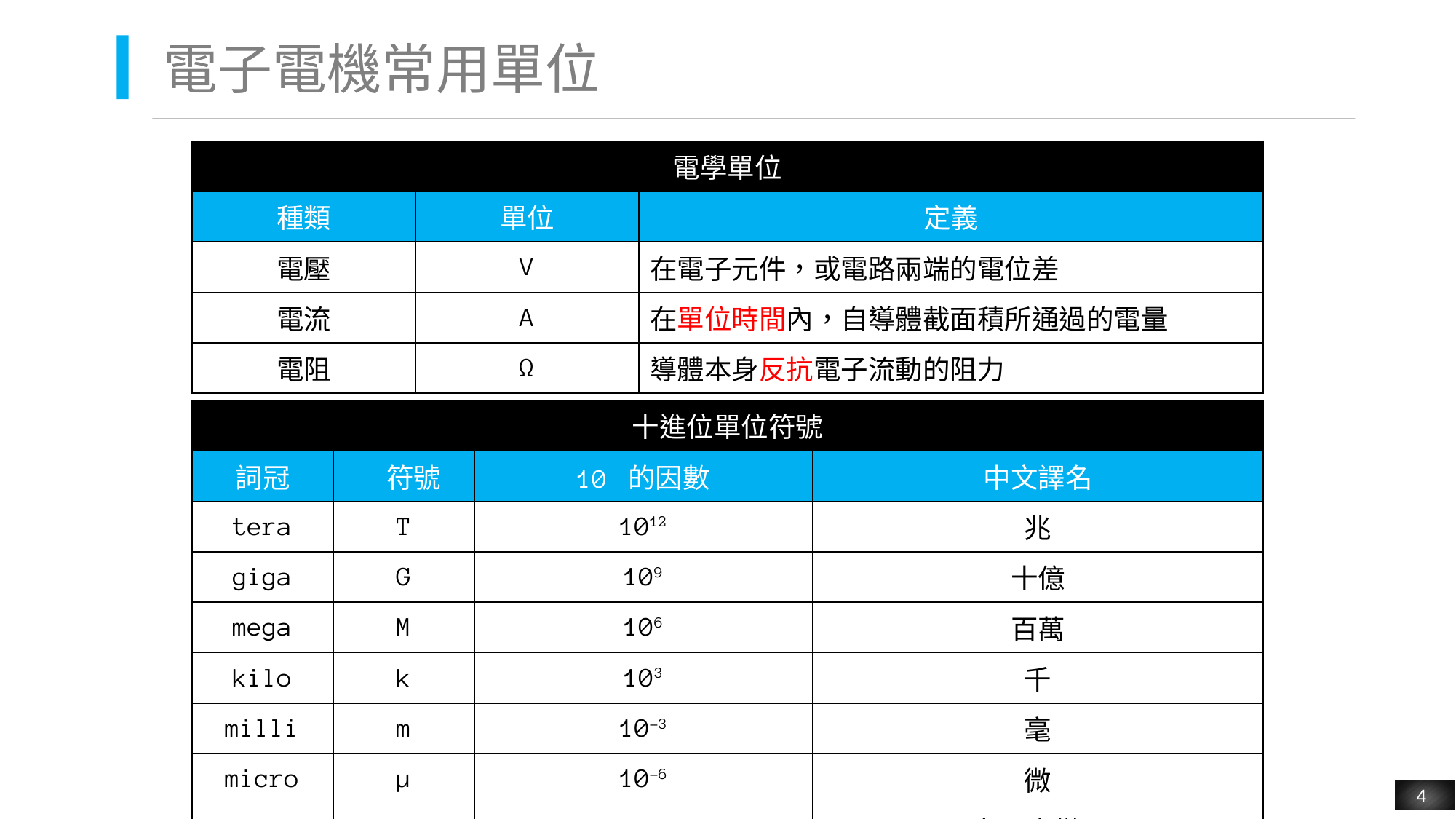

# 電子電機常用單位

| 電學單位 |  |  |
| --- | --- | --- |
| 種類 | 單位 | 定義 |
| 電壓 | V | 在電子元件，或電路兩端的電位差 |
| 電流 | A | 在單位時間內，自導體截面積所通過的電量 |
| 電阻 | Ω | 導體本身反抗電子流動的阻力 |
| 十進位單位符號 |  | 十進位單位符號 |  |
| --- | --- | --- | --- |
| 詞冠 | 符號 | 10 的因數 | 中文譯名 |
| tera | T | 1012 | 兆 |
| giga | G | 109 | 十億 |
| mega | M | 106 | 百萬 |
| kilo | k | 103 | 千 |
| milli | m | 10-3 | 毫 |
| micro | µ | 10-6 | 微 |
| nano | n | 10-9 | 奈(毫微) |